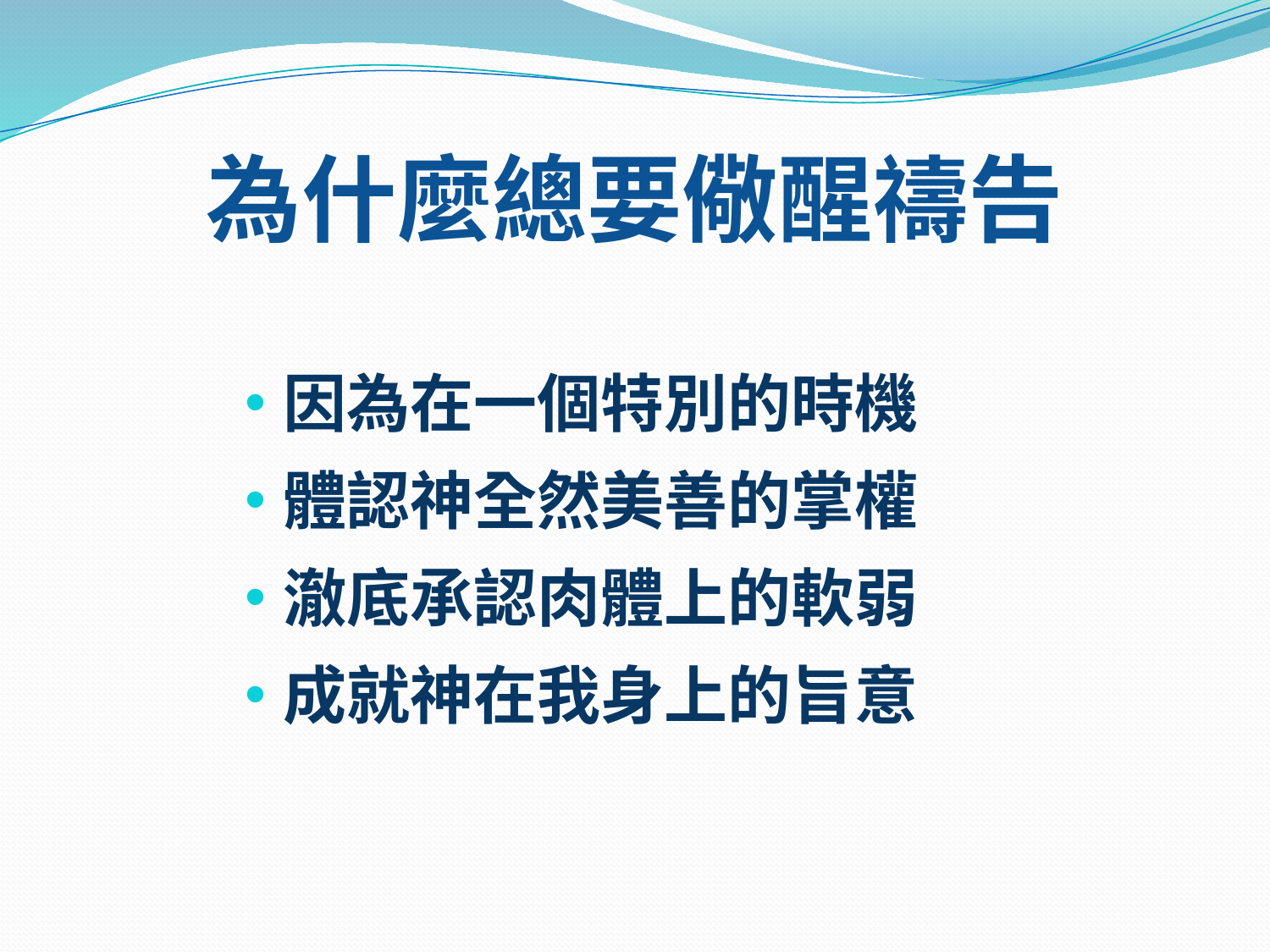

# 為什麼總要儆醒禱告
因為在一個特別的時機
體認神全然美善的掌權
澈底承認肉體上的軟弱
成就神在我身上的旨意